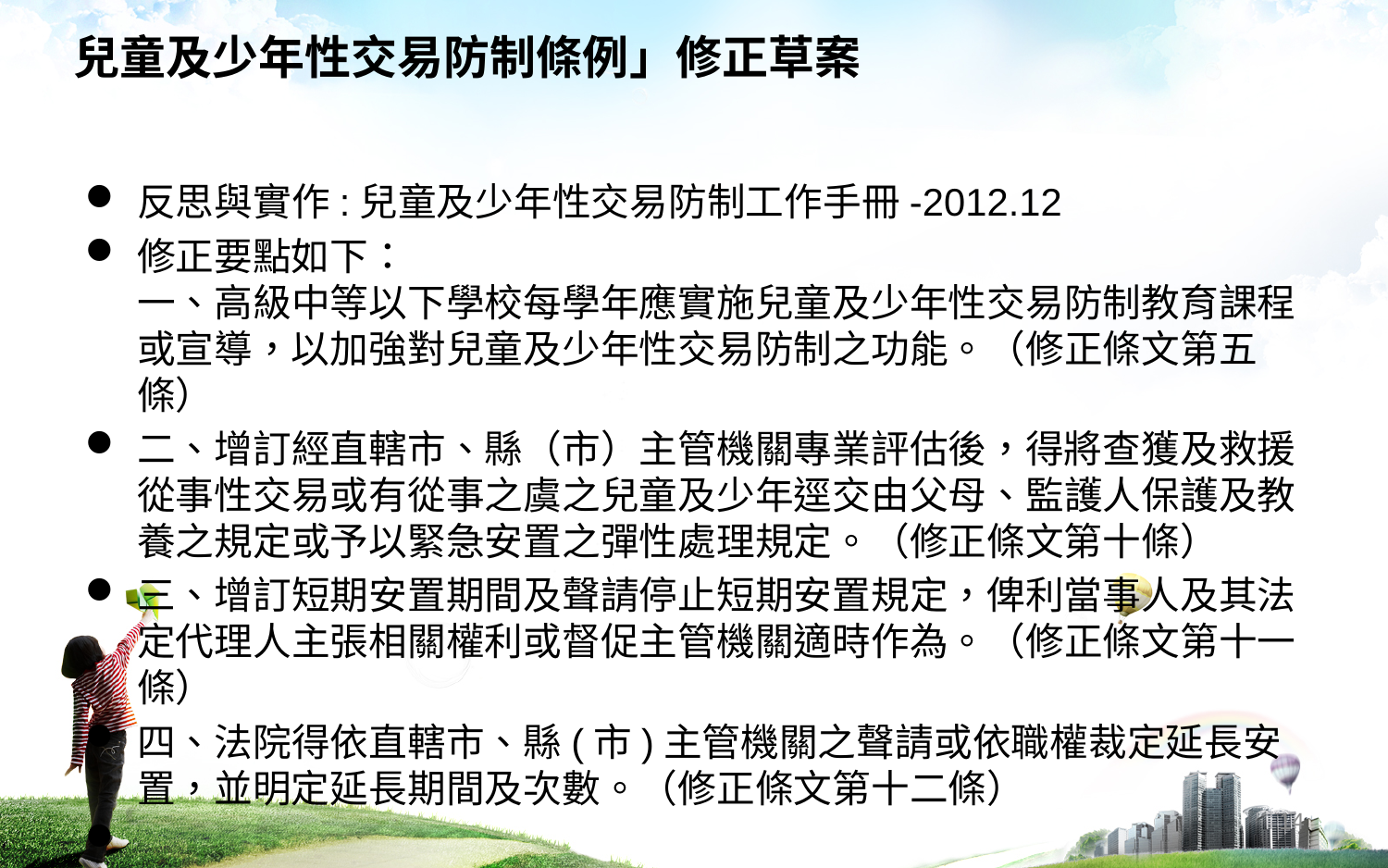

# 兒童及少年性交易防制條例」修正草案
反思與實作:兒童及少年性交易防制工作手冊-2012.12
修正要點如下：
一、高級中等以下學校每學年應實施兒童及少年性交易防制教育課程或宣導，以加強對兒童及少年性交易防制之功能。（修正條文第五條）
二、增訂經直轄市、縣（市）主管機關專業評估後，得將查獲及救援從事性交易或有從事之虞之兒童及少年逕交由父母、監護人保護及教養之規定或予以緊急安置之彈性處理規定。（修正條文第十條）
三、增訂短期安置期間及聲請停止短期安置規定，俾利當事人及其法定代理人主張相關權利或督促主管機關適時作為。（修正條文第十一條）
四、法院得依直轄市、縣(市)主管機關之聲請或依職權裁定延長安置，並明定延長期間及次數。（修正條文第十二條）

14